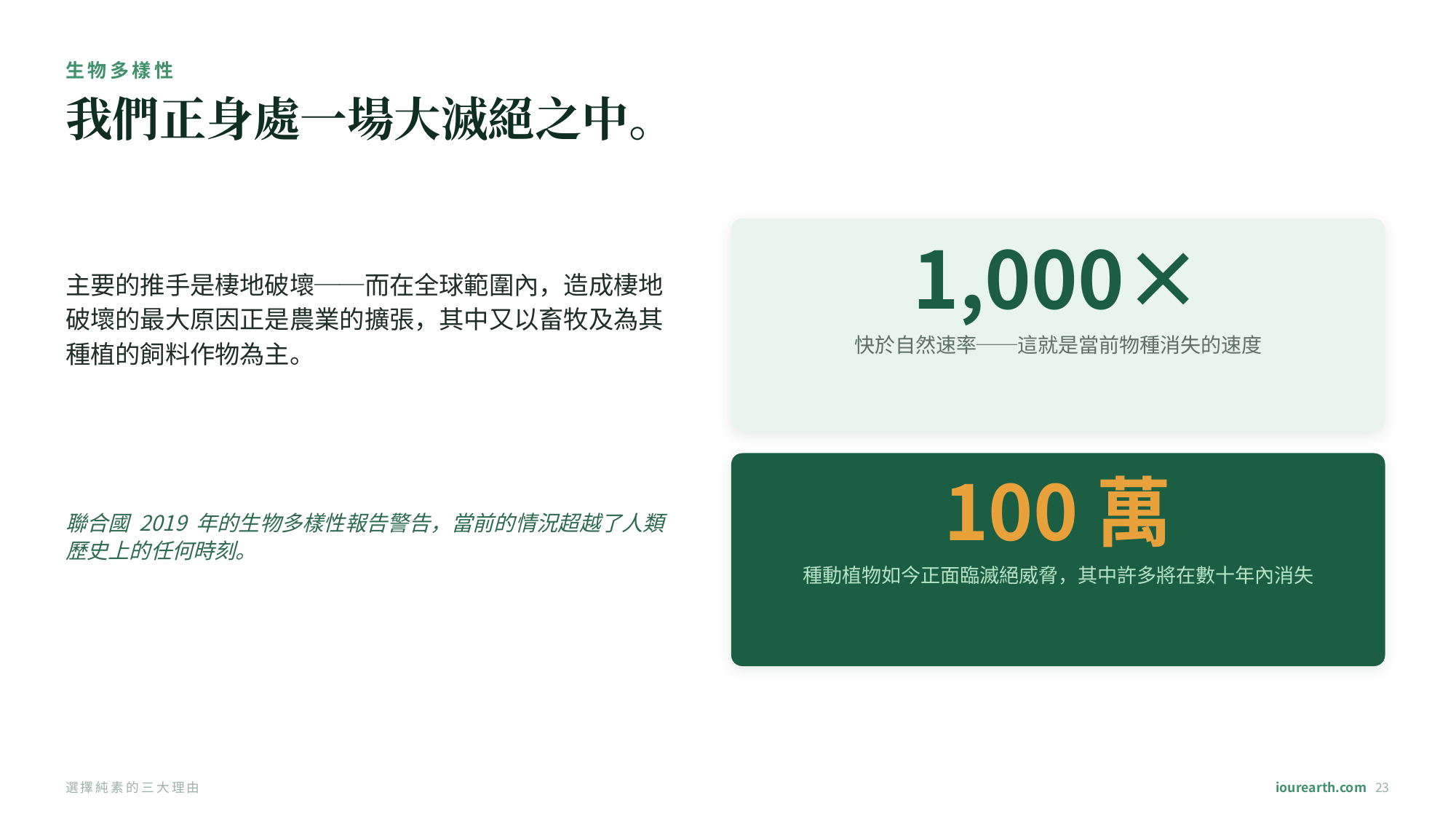

生物多樣性
我們正身處一場大滅絕之中。
主要的推手是棲地破壞──而在全球範圍內，造成棲地破壞的最大原因正是農業的擴張，其中又以畜牧及為其種植的飼料作物為主。

1,000×
快於自然速率──這就是當前物種消失的速度

100萬
聯合國 2019 年的生物多樣性報告警告，當前的情況超越了人類歷史上的任何時刻。
種動植物如今正面臨滅絕威脅，其中許多將在數十年內消失
選擇純素的三大理由
iourearth.com   23